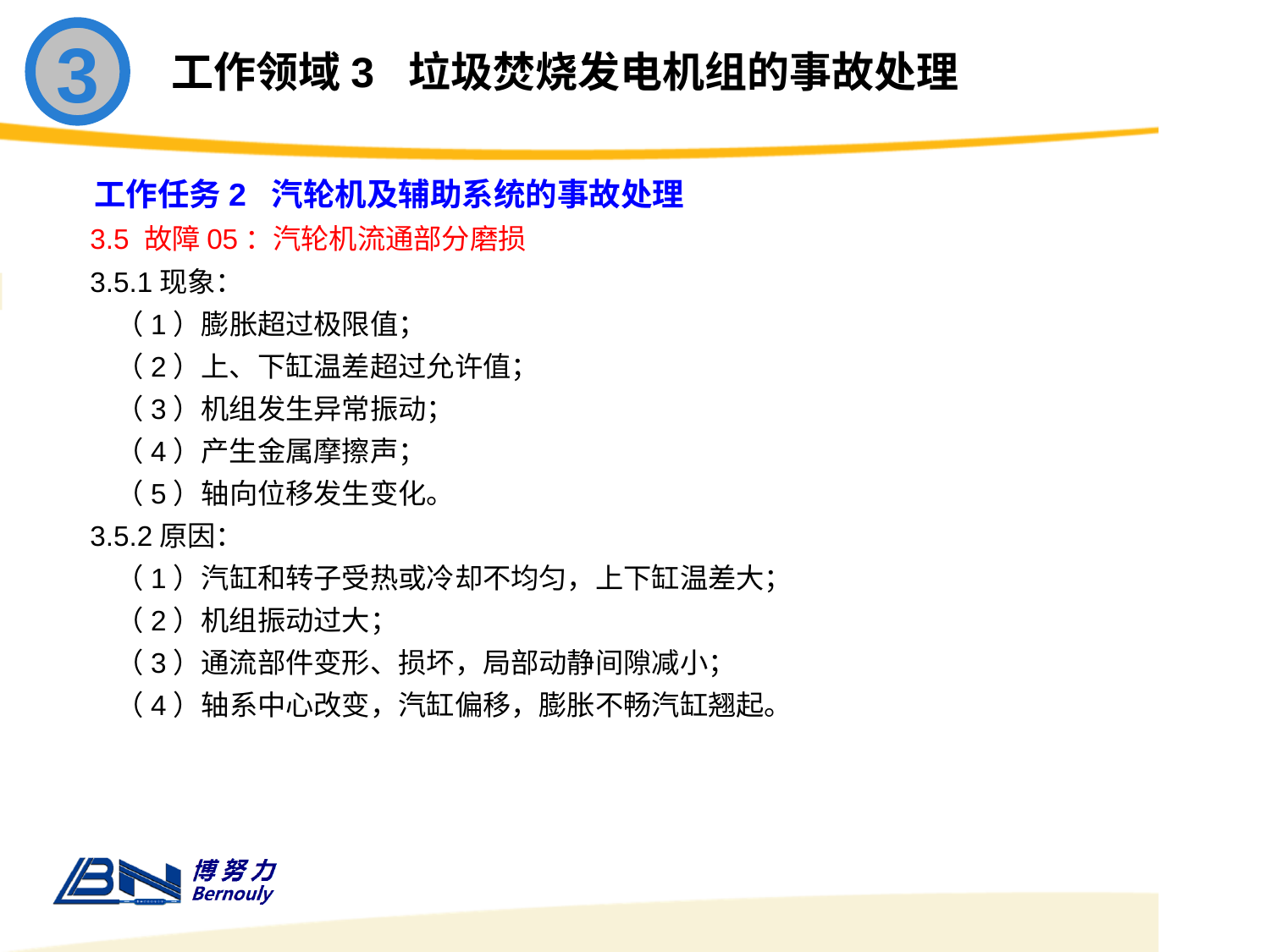

3
工作领域3  垃圾焚烧发电机组的事故处理
工作任务2  汽轮机及辅助系统的事故处理
3.5 故障05：汽轮机流通部分磨损
3.5.1现象：
   （1）膨胀超过极限值；
   （2）上、下缸温差超过允许值；
   （3）机组发生异常振动；
   （4）产生金属摩擦声；
   （5）轴向位移发生变化。
3.5.2原因：
   （1）汽缸和转子受热或冷却不均匀，上下缸温差大；
   （2）机组振动过大；
   （3）通流部件变形、损坏，局部动静间隙减小；
   （4）轴系中心改变，汽缸偏移，膨胀不畅汽缸翘起。